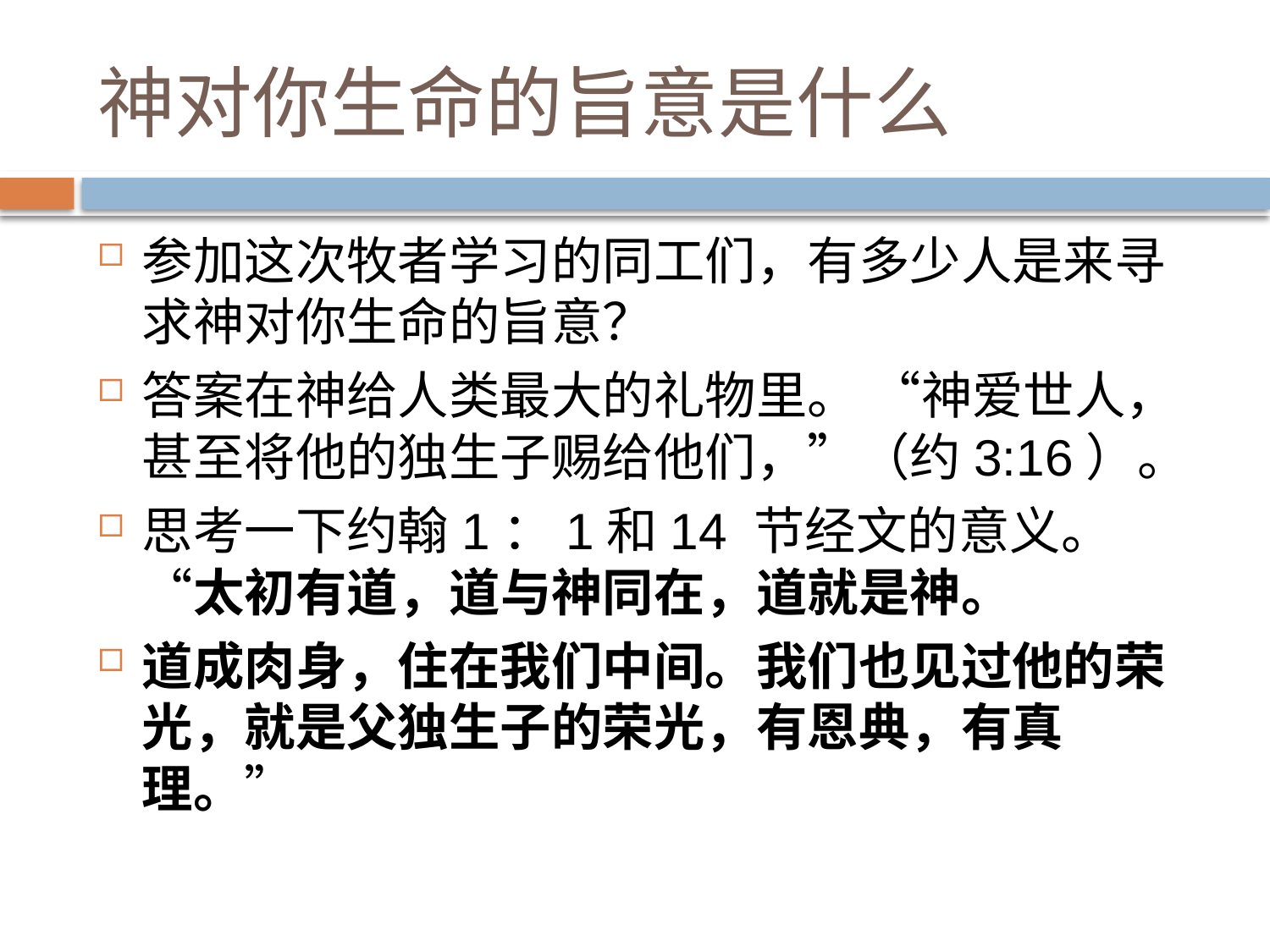

# 神对你生命的旨意是什么
参加这次牧者学习的同工们，有多少人是来寻求神对你生命的旨意？
答案在神给人类最大的礼物里。 “神爱世人，甚至将他的独生子赐给他们，”（约3:16）。
思考一下约翰1：1和14 节经文的意义。“太初有道，道与神同在，道就是神。
道成肉身，住在我们中间。我们也见过他的荣光，就是父独生子的荣光，有恩典，有真理。”